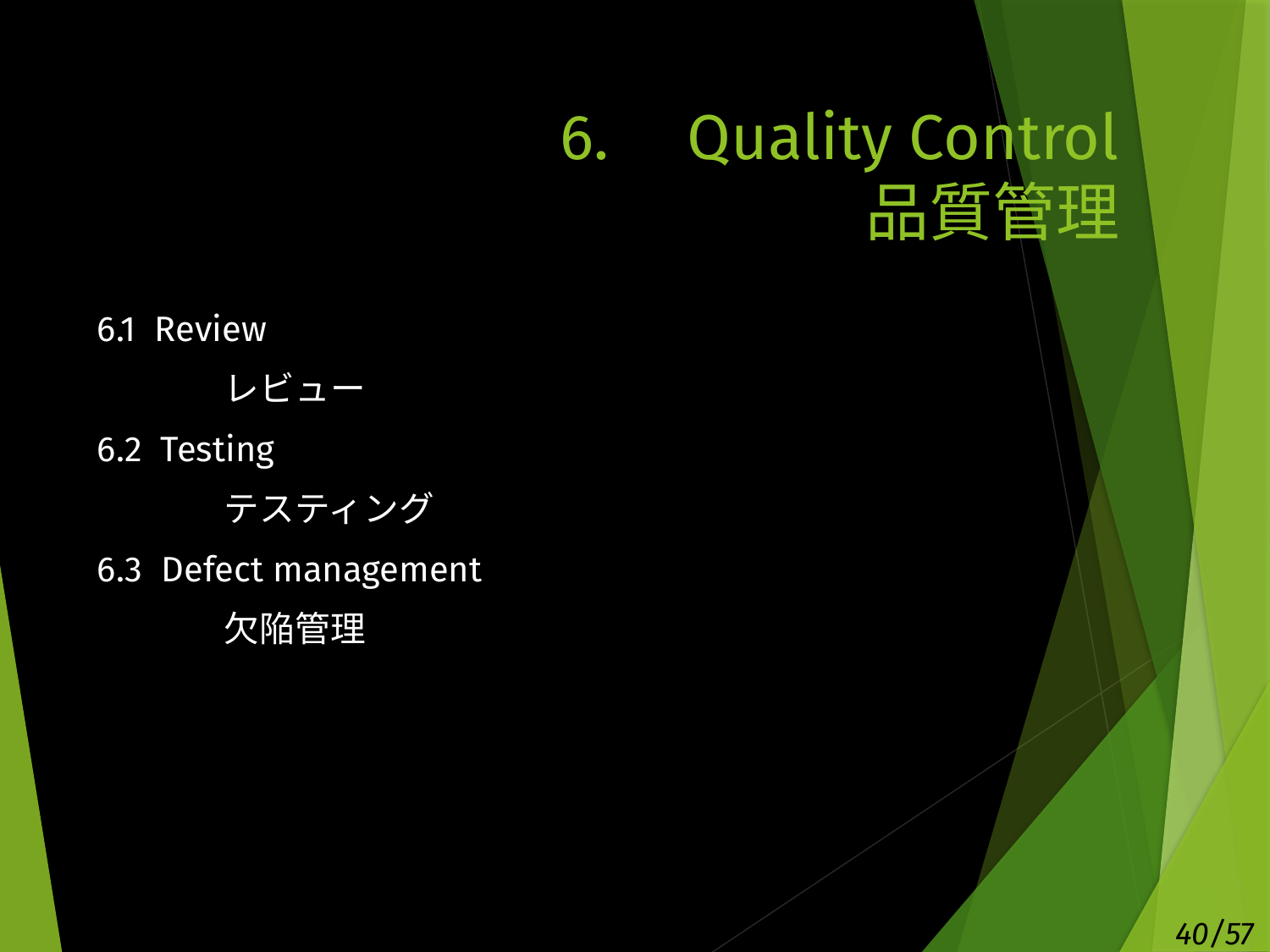

# Quality Control 品質管理
6.1  Review
	レビュー
6.2  Testing
	テスティング
6.3  Defect management
	欠陥管理
40/57